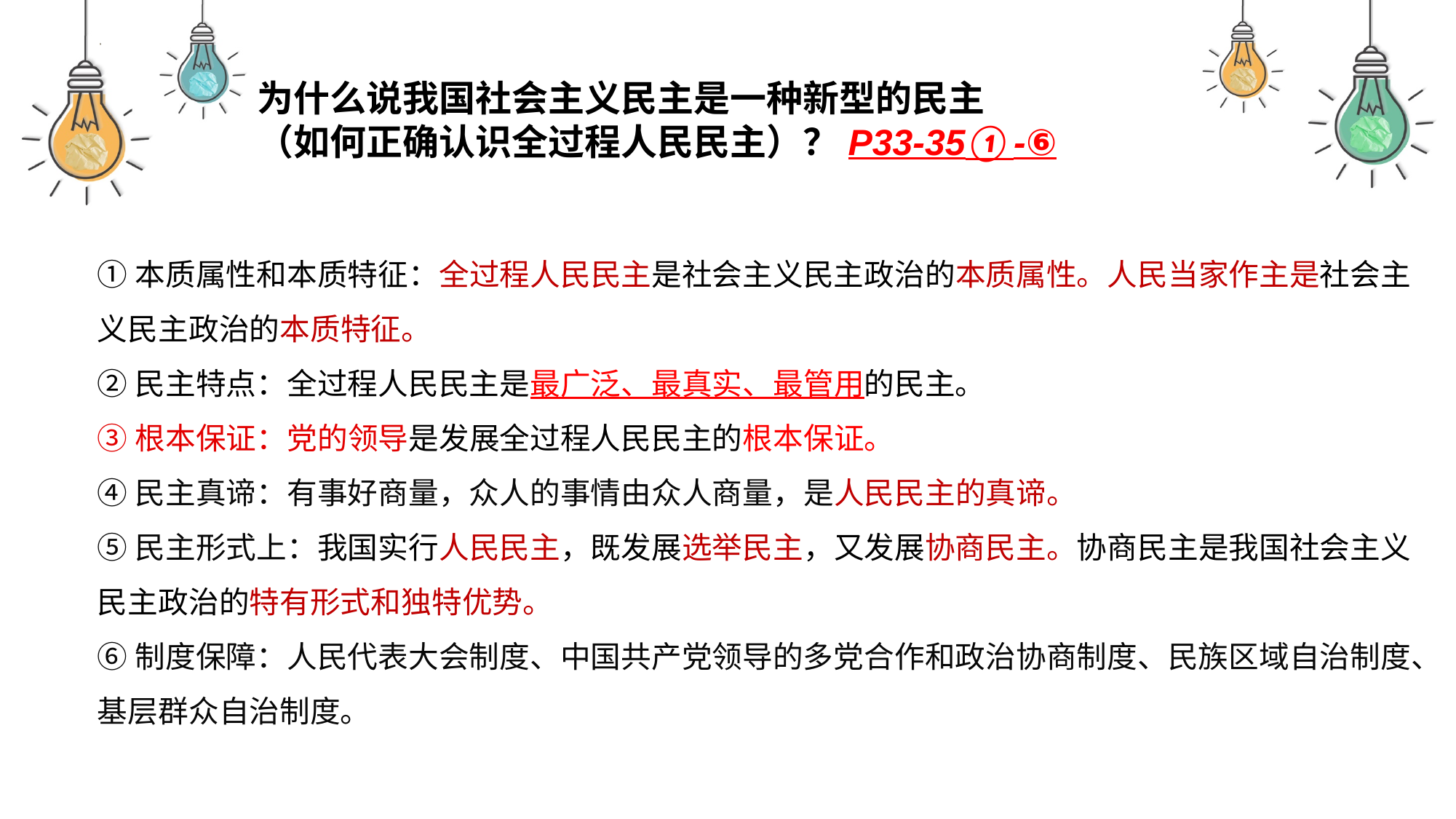

为什么说我国社会主义民主是一种新型的民主
（如何正确认识全过程人民民主）？P33-35①-⑥
①本质属性和本质特征：全过程人民民主是社会主义民主政治的本质属性。人民当家作主是社会主义民主政治的本质特征。
②民主特点：全过程人民民主是最广泛、最真实、最管用的民主。
③根本保证：党的领导是发展全过程人民民主的根本保证。
④民主真谛：有事好商量，众人的事情由众人商量，是人民民主的真谛。
⑤民主形式上：我国实行人民民主，既发展选举民主，又发展协商民主。协商民主是我国社会主义民主政治的特有形式和独特优势。
⑥制度保障：人民代表大会制度、中国共产党领导的多党合作和政治协商制度、民族区域自治制度、基层群众自治制度。